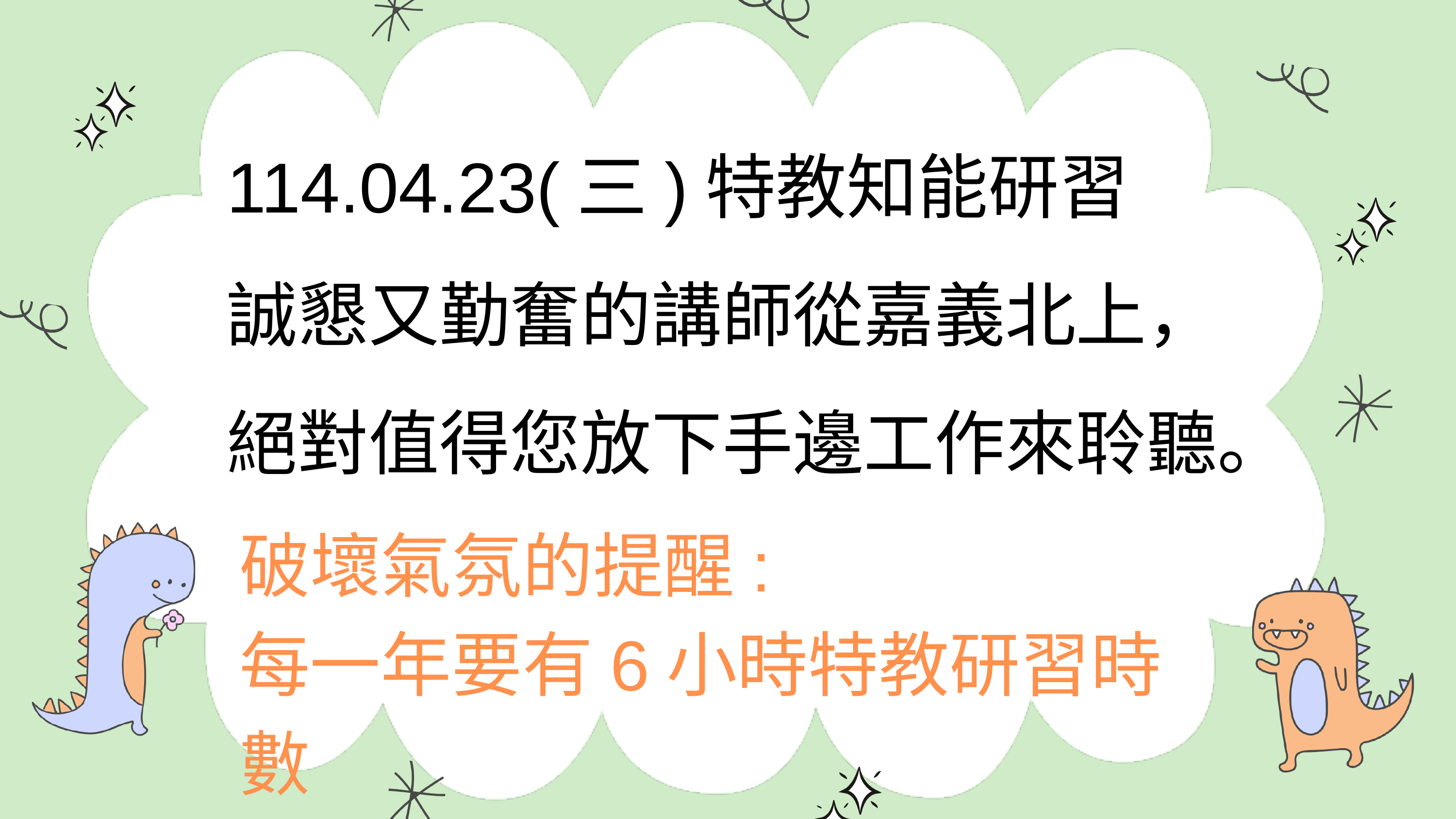

114.04.23(三)特教知能研習
誠懇又勤奮的講師從嘉義北上，
絕對值得您放下手邊工作來聆聽。

破壞氣氛的提醒:
每一年要有6小時特教研習時數